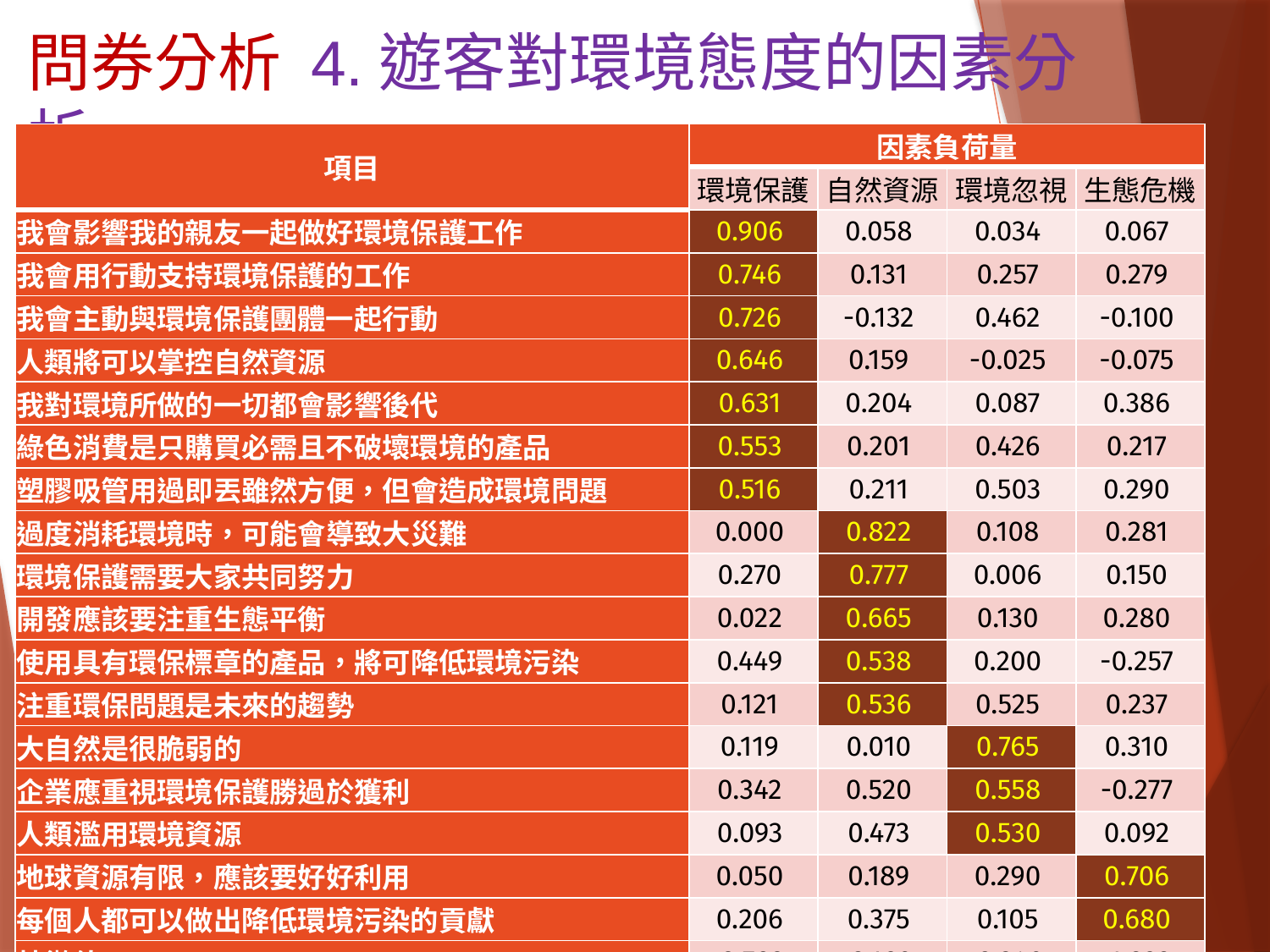

問券分析 4.遊客對環境態度的因素分析
| 項目 | 因素負荷量 |  |  |  |
| --- | --- | --- | --- | --- |
|  | 環境保護 | 自然資源 | 環境忽視 | 生態危機 |
| 我會影響我的親友一起做好環境保護工作 | 0.906 | 0.058 | 0.034 | 0.067 |
| 我會用行動支持環境保護的工作 | 0.746 | 0.131 | 0.257 | 0.279 |
| 我會主動與環境保護團體一起行動 | 0.726 | -0.132 | 0.462 | -0.100 |
| 人類將可以掌控自然資源 | 0.646 | 0.159 | -0.025 | -0.075 |
| 我對環境所做的一切都會影響後代 | 0.631 | 0.204 | 0.087 | 0.386 |
| 綠色消費是只購買必需且不破壞環境的產品 | 0.553 | 0.201 | 0.426 | 0.217 |
| 塑膠吸管用過即丟雖然方便，但會造成環境問題 | 0.516 | 0.211 | 0.503 | 0.290 |
| 過度消耗環境時，可能會導致大災難 | 0.000 | 0.822 | 0.108 | 0.281 |
| 環境保護需要大家共同努力 | 0.270 | 0.777 | 0.006 | 0.150 |
| 開發應該要注重生態平衡 | 0.022 | 0.665 | 0.130 | 0.280 |
| 使用具有環保標章的產品，將可降低環境污染 | 0.449 | 0.538 | 0.200 | -0.257 |
| 注重環保問題是未來的趨勢 | 0.121 | 0.536 | 0.525 | 0.237 |
| 大自然是很脆弱的 | 0.119 | 0.010 | 0.765 | 0.310 |
| 企業應重視環境保護勝過於獲利 | 0.342 | 0.520 | 0.558 | -0.277 |
| 人類濫用環境資源 | 0.093 | 0.473 | 0.530 | 0.092 |
| 地球資源有限，應該要好好利用 | 0.050 | 0.189 | 0.290 | 0.706 |
| 每個人都可以做出降低環境污染的貢獻 | 0.206 | 0.375 | 0.105 | 0.680 |
| 特徵值 | 3.768 | 3.160 | 2.340 | 1.822 |
| 佔總變異量% | 22.2 | 18.6 | 13.8 | 10.7 |
| Cronbach’s α | 0.838 | 0.789 | 0.635 | 0.626 |